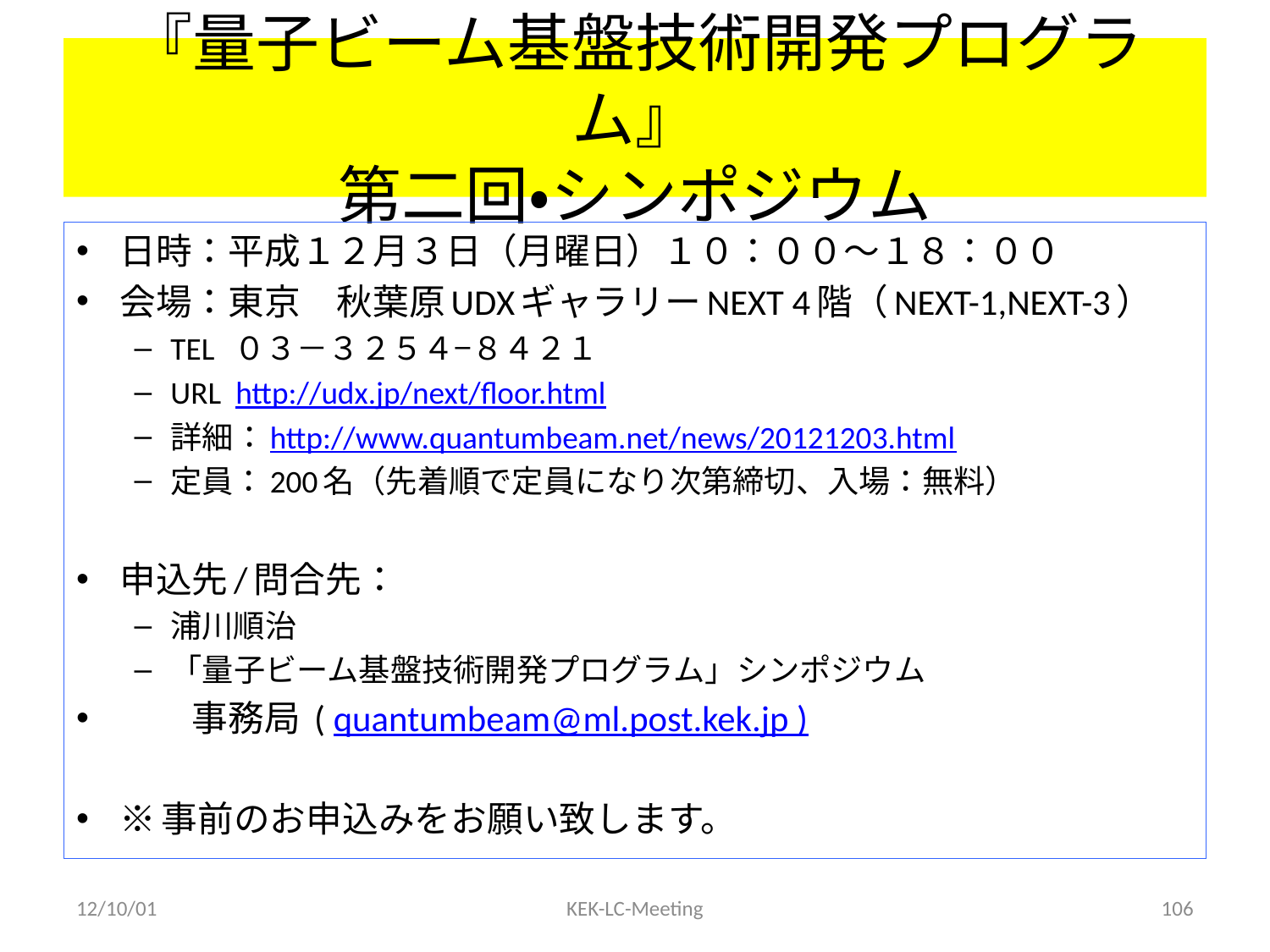

# 『量子ビーム基盤技術開発プログラム』 第二回・シンポジウム
日時：平成１２月３日（月曜日）１０：００～１８：００
会場：東京　秋葉原UDXギャラリーNEXT 4階（NEXT-1,NEXT-3）
TEL  ０３－３２５４−８４２１
URL  http://udx.jp/next/floor.html
詳細：http://www.quantumbeam.net/news/20121203.html
定員：200名（先着順で定員になり次第締切、入場：無料）

申込先/問合先：
浦川順治
「量子ビーム基盤技術開発プログラム」シンポジウム
　　事務局 ( quantumbeam@ml.post.kek.jp )

※事前のお申込みをお願い致します。
12/10/01
KEK-LC-Meeting
106